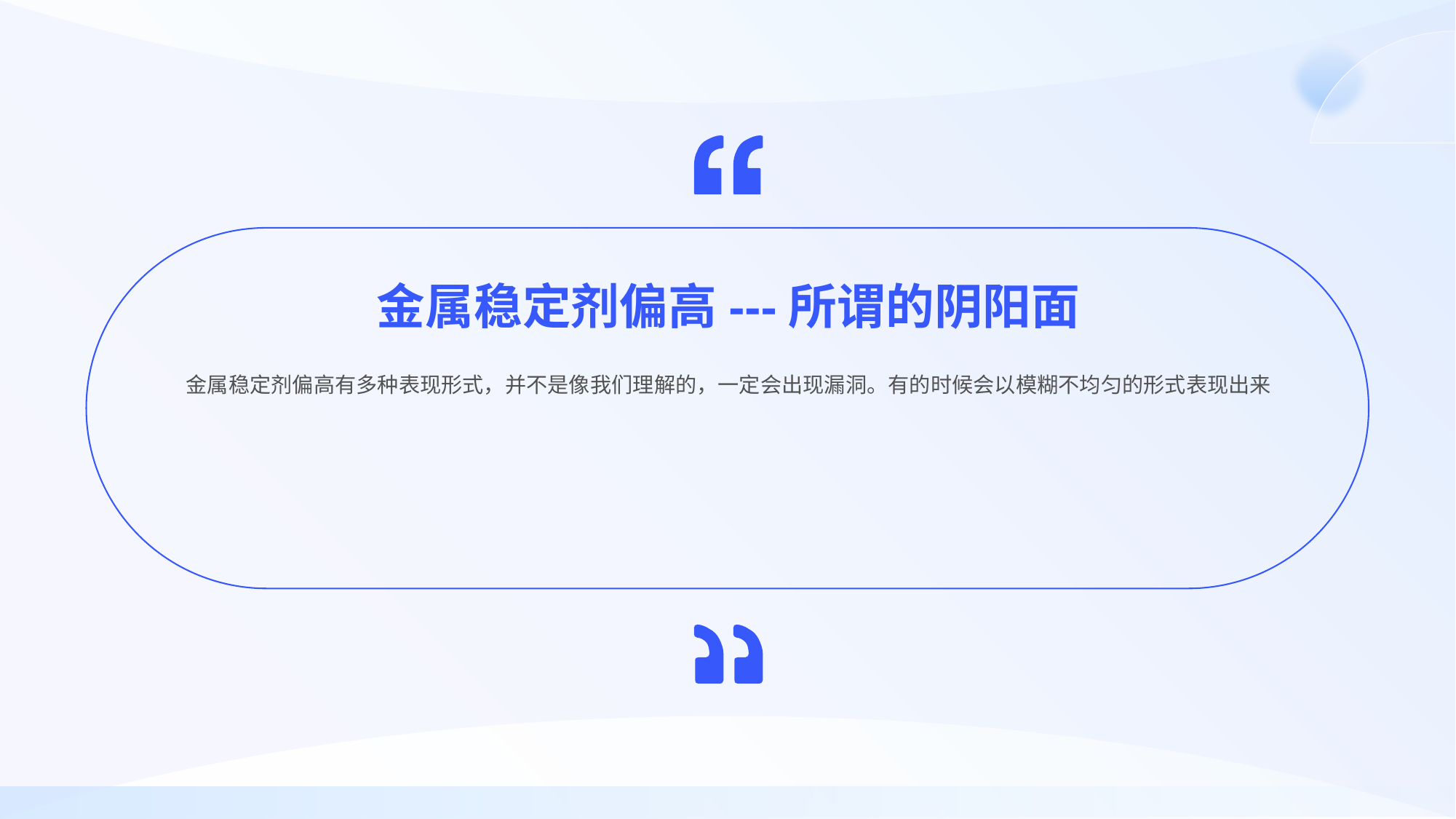

# 金属稳定剂偏高---所谓的阴阳面
金属稳定剂偏高有多种表现形式，并不是像我们理解的，一定会出现漏洞。有的时候会以模糊不均匀的形式表现出来